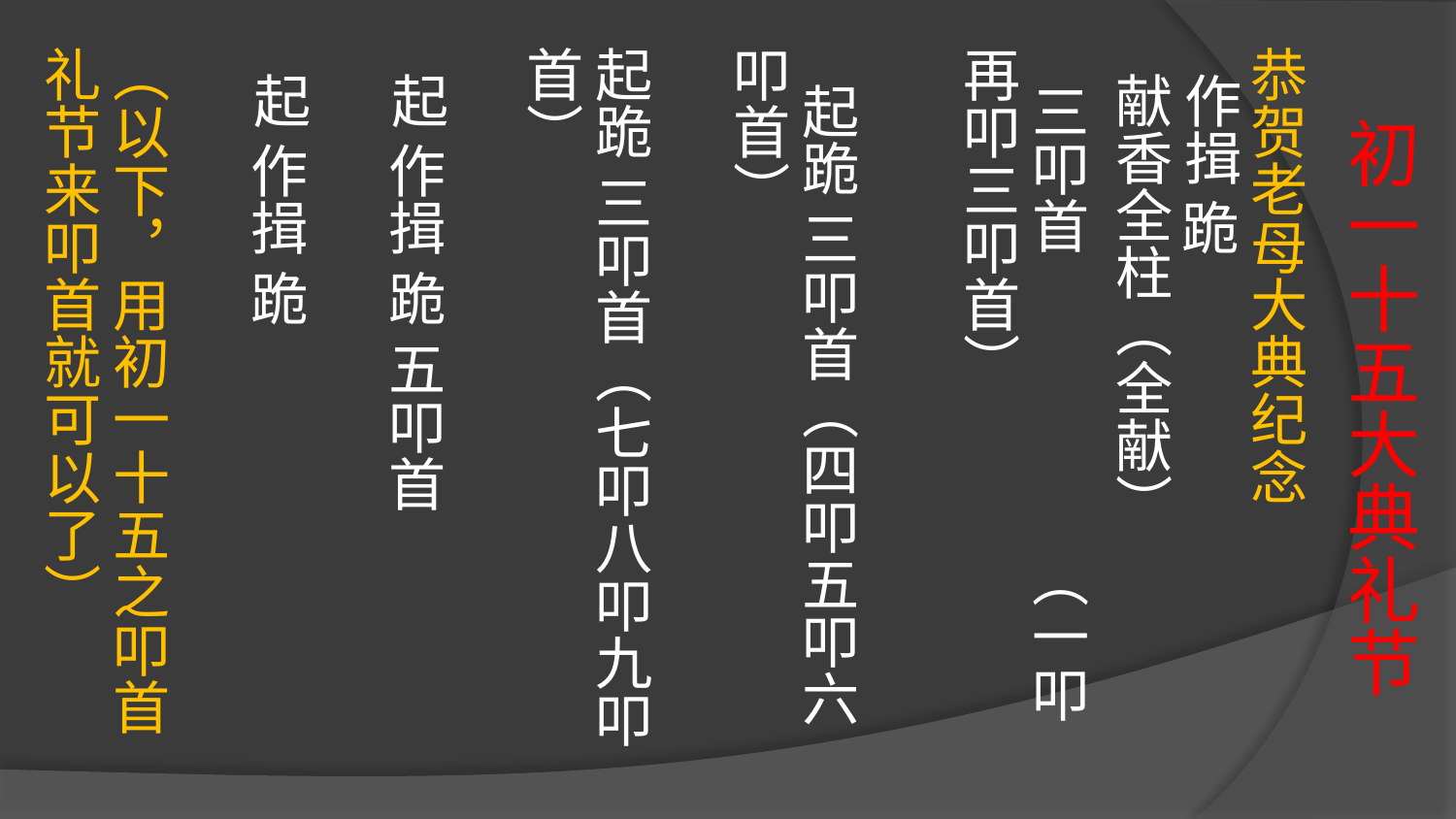

# 初一十五大典礼节
恭贺老母大典纪念
  作揖 跪
  献香全柱（全献）
  三叩首                       （一叩再叩三叩首）

  起跪 三叩首（四叩五叩六叩首）
起跪 三叩首（七叩八叩九叩首）
                  
  起 作揖 跪 五叩首
  起 作揖 跪
（以下，用初一十五之叩首礼节来叩首就可以了）